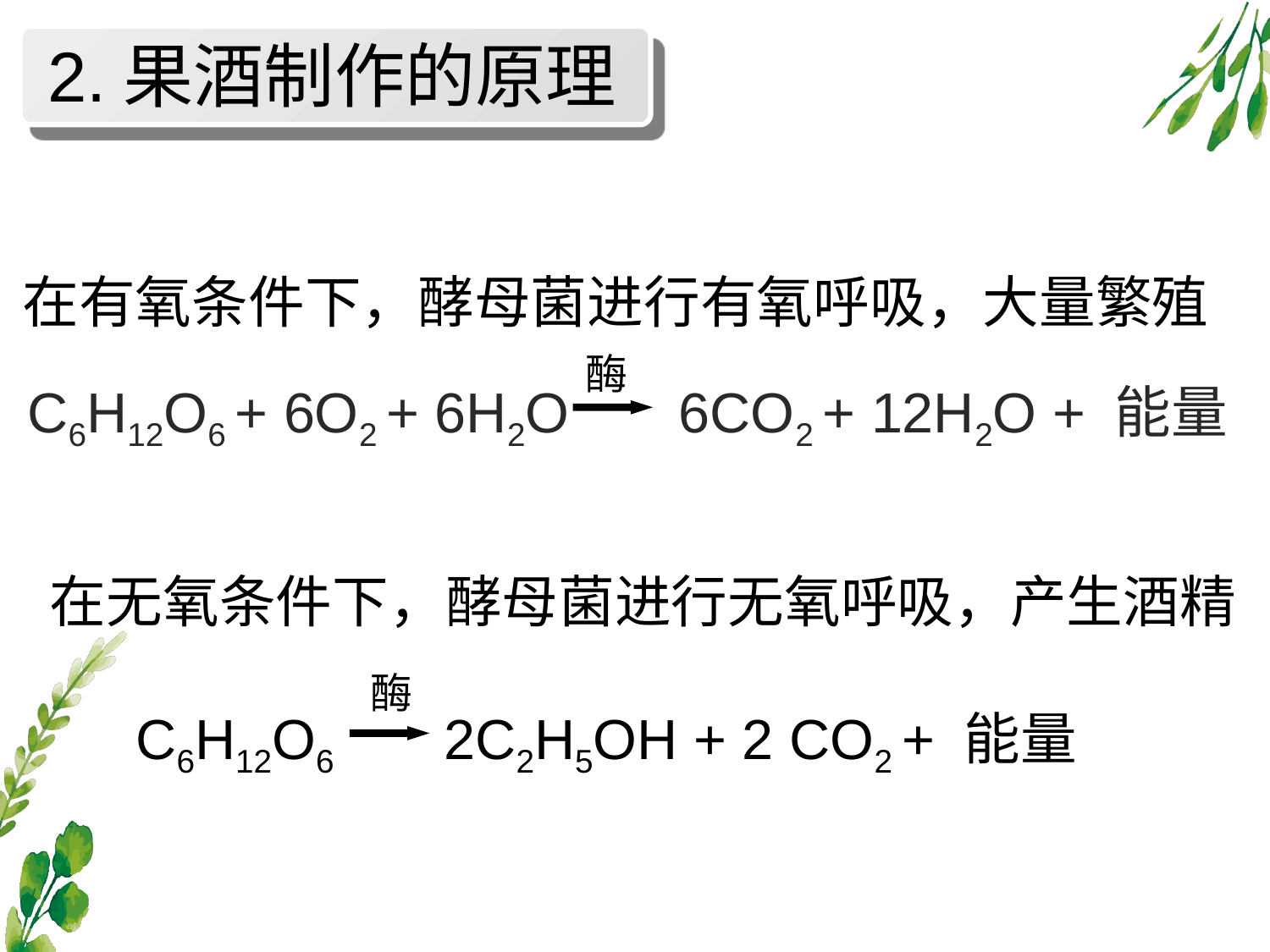

2.果酒制作的原理

在有氧条件下，酵母菌进行有氧呼吸，大量繁殖
酶
C6H12O6 + 6O2 + 6H2O       6CO2 + 12H2O + 能量

在无氧条件下，酵母菌进行无氧呼吸，产生酒精
 酶
C6H12O6       2C2H5OH + 2 CO2 + 能量